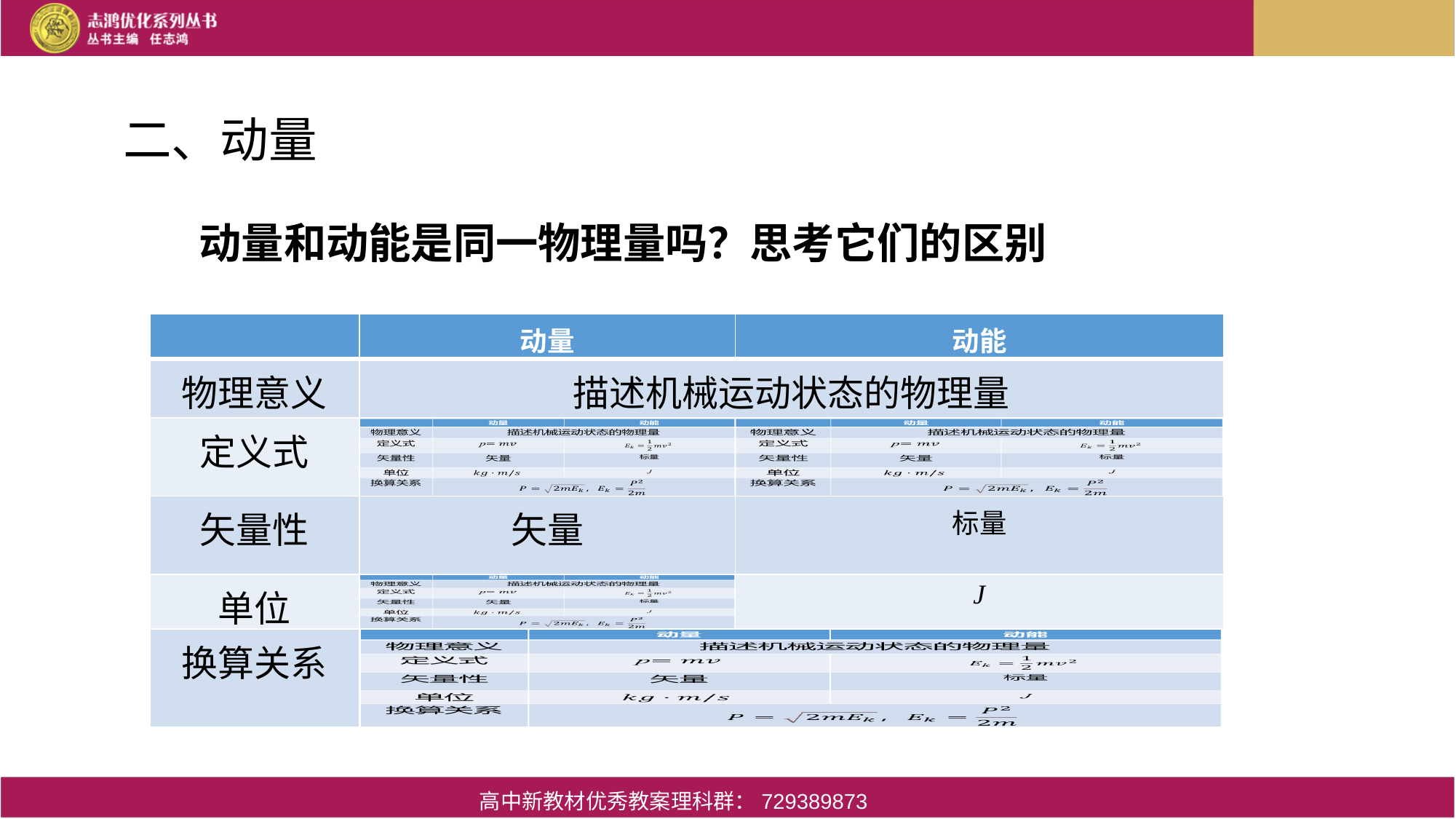

二、动量
动量和动能是同一物理量吗？思考它们的区别
|  | 动量 | 动能 |
| --- | --- | --- |
| 物理意义 | 描述机械运动状态的物理量 |  |
| 定义式 |  |  |
| 矢量性 | 矢量 | 标量 |
| 单位 |  | J |
| 换算关系 |  |  |